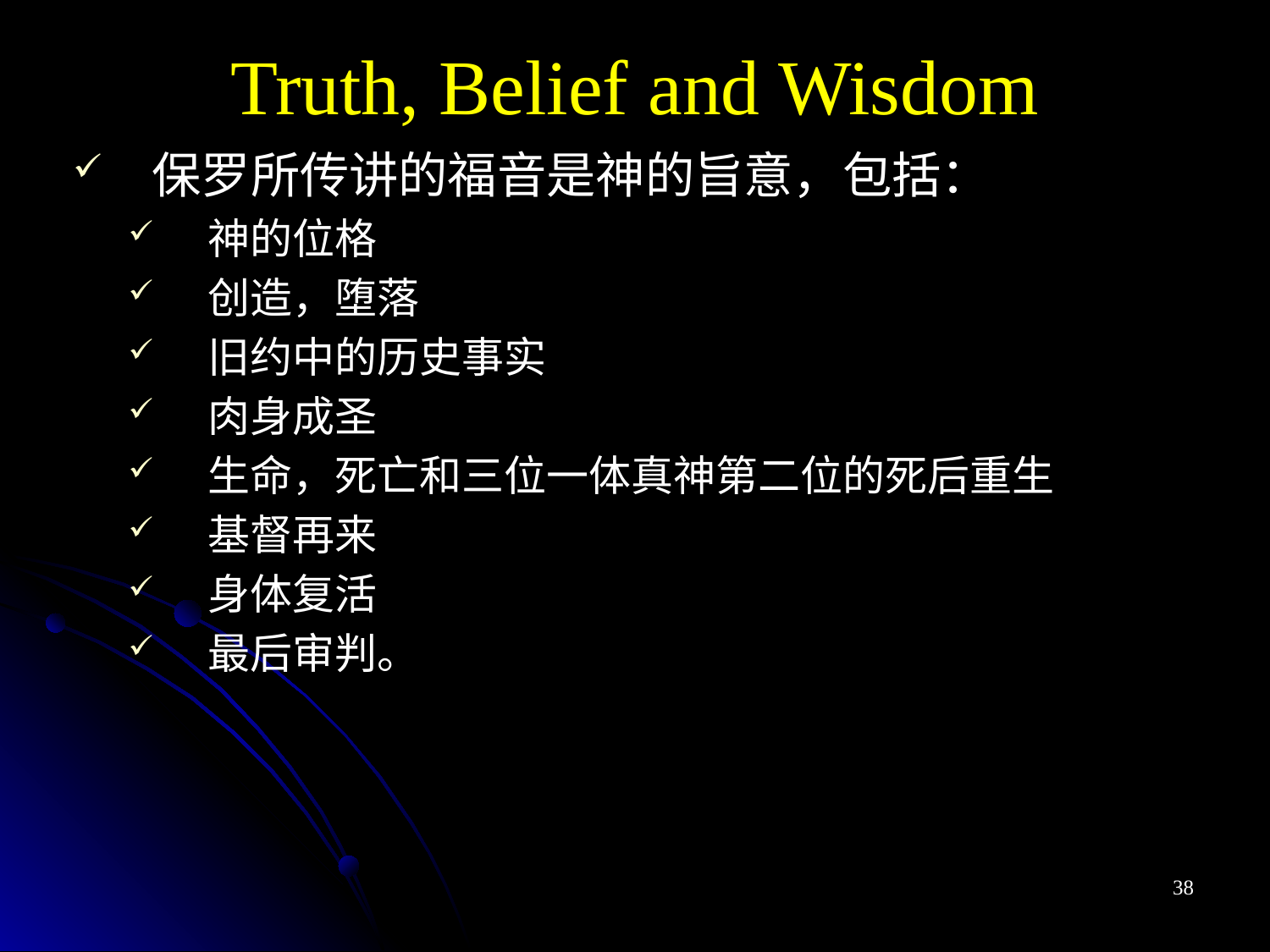

Truth, Belief and Wisdom
保罗所传讲的福音是神的旨意，包括：
神的位格
创造，堕落
旧约中的历史事实
肉身成圣
生命，死亡和三位一体真神第二位的死后重生
基督再来
身体复活
最后审判。
38